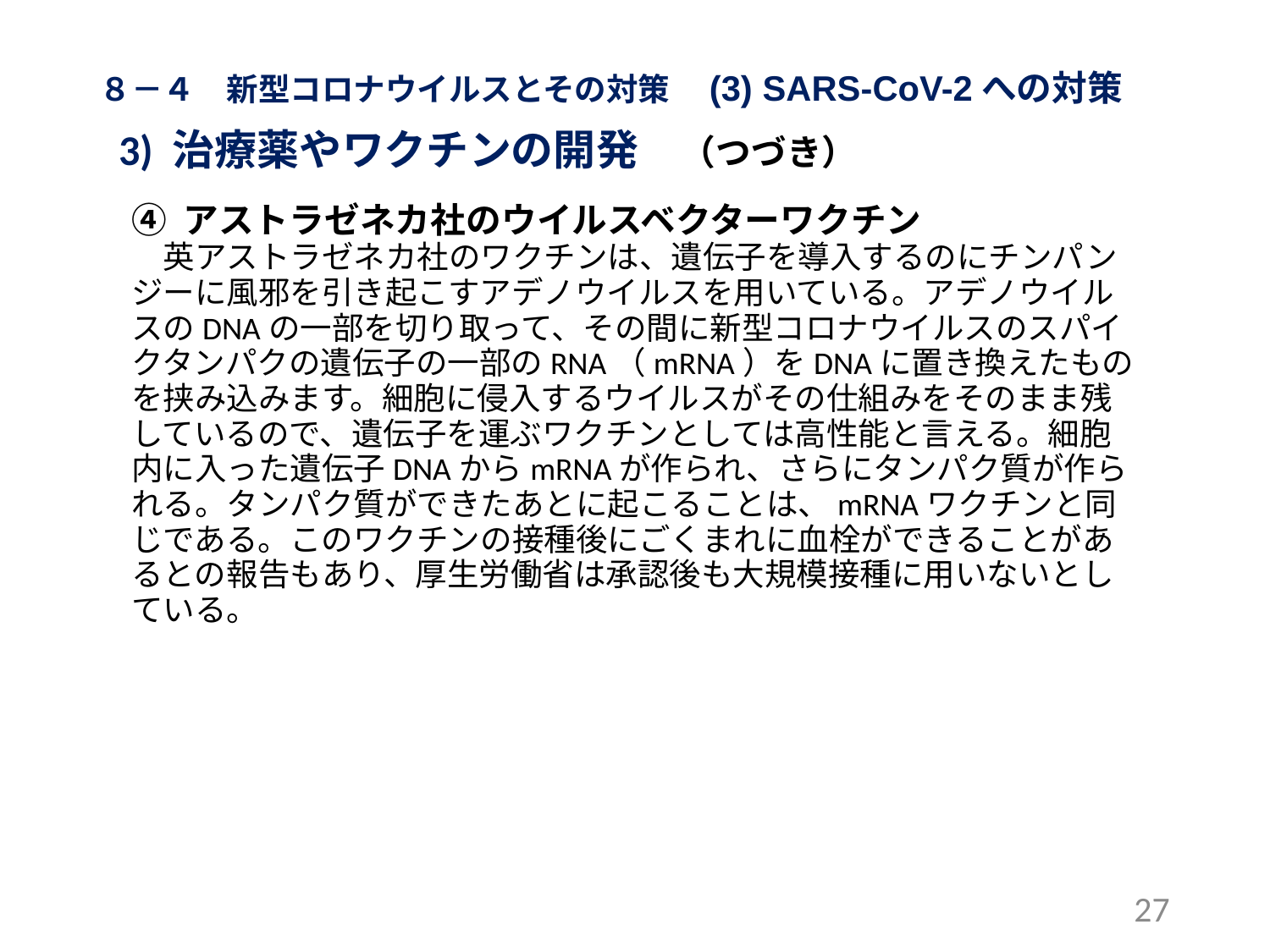

８－４　新型コロナウイルスとその対策　(3) SARS-CoV-2への対策

  3) 治療薬やワクチンの開発　（つづき）

④ アストラゼネカ社のウイルスベクターワクチン
　英アストラゼネカ社のワクチンは、遺伝子を導入するのにチンパンジーに風邪を引き起こすアデノウイルスを用いている。アデノウイルスのDNAの一部を切り取って、その間に新型コロナウイルスのスパイクタンパクの遺伝子の一部のRNA（mRNA）をDNAに置き換えたものを挟み込みます。細胞に侵入するウイルスがその仕組みをそのまま残しているので、遺伝子を運ぶワクチンとしては高性能と言える。細胞内に入った遺伝子DNAからmRNAが作られ、さらにタンパク質が作られる。タンパク質ができたあとに起こることは、mRNAワクチンと同じである。このワクチンの接種後にごくまれに血栓ができることがあるとの報告もあり、厚生労働省は承認後も大規模接種に用いないとしている。
27